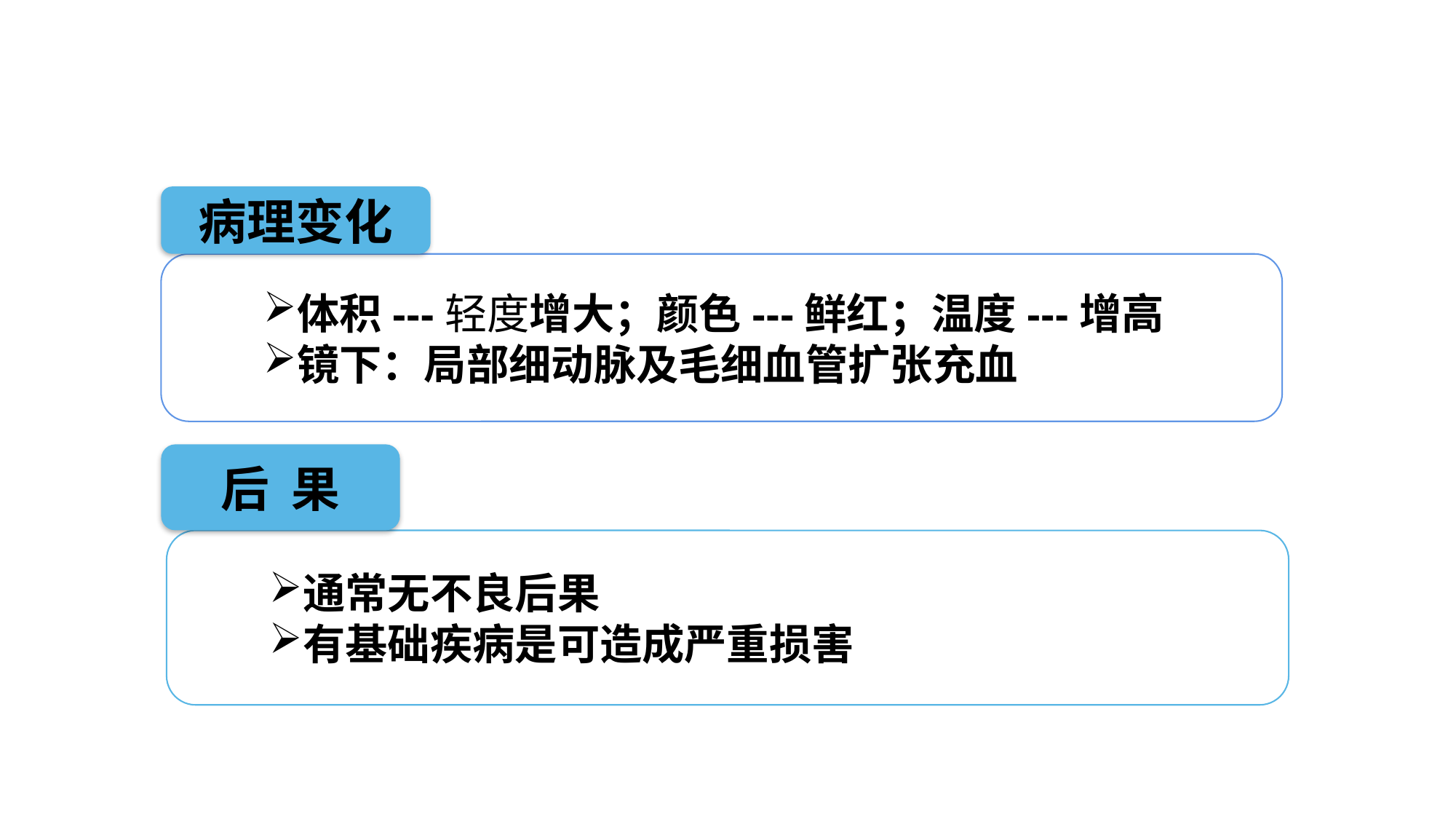

病理变化
体积---轻度增大；颜色---鲜红；温度---增高
镜下：局部细动脉及毛细血管扩张充血
后  果
通常无不良后果
有基础疾病是可造成严重损害